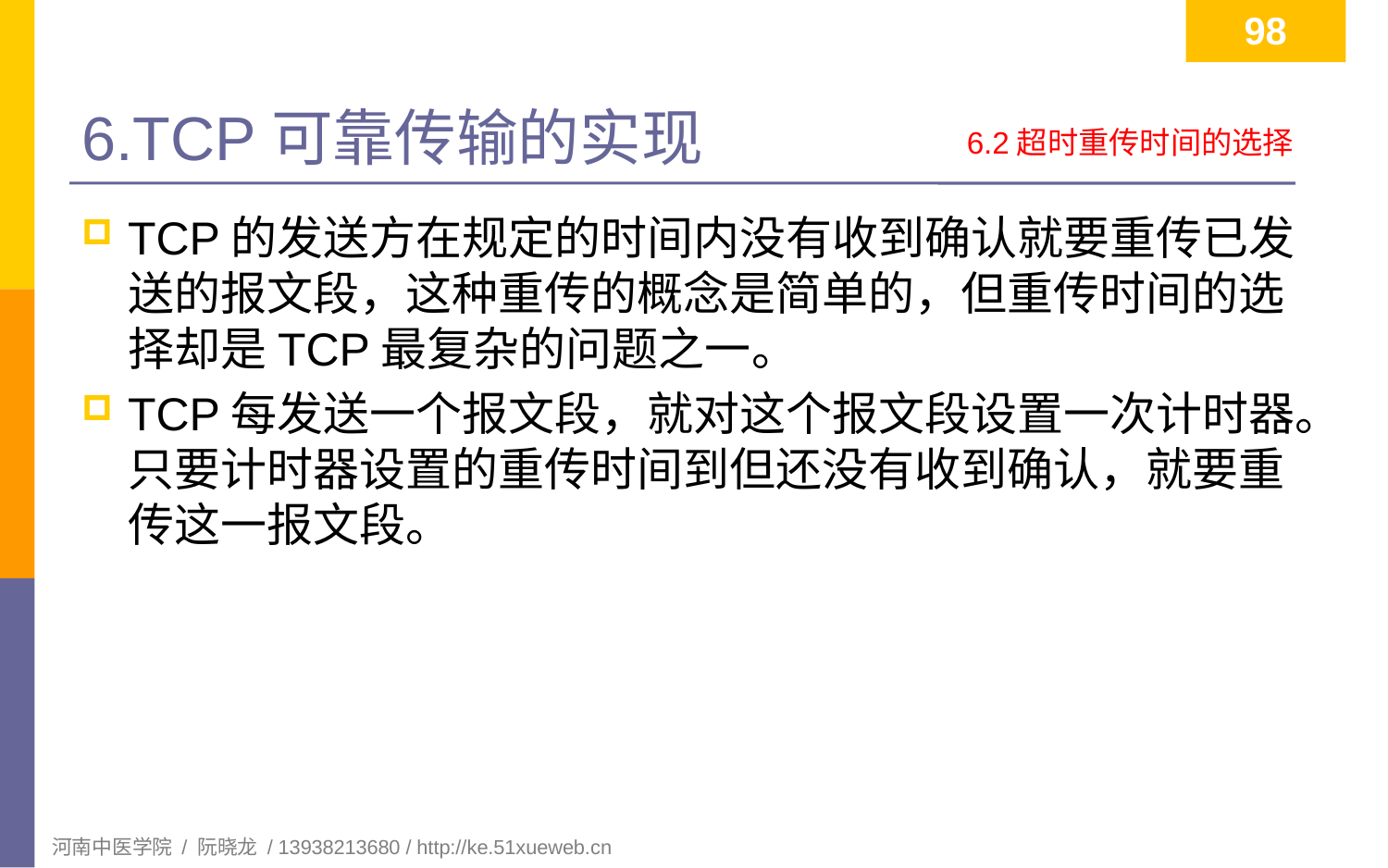

98
# 6.TCP可靠传输的实现
6.2超时重传时间的选择
TCP的发送方在规定的时间内没有收到确认就要重传已发送的报文段，这种重传的概念是简单的，但重传时间的选择却是TCP最复杂的问题之一。
TCP每发送一个报文段，就对这个报文段设置一次计时器。只要计时器设置的重传时间到但还没有收到确认，就要重传这一报文段。